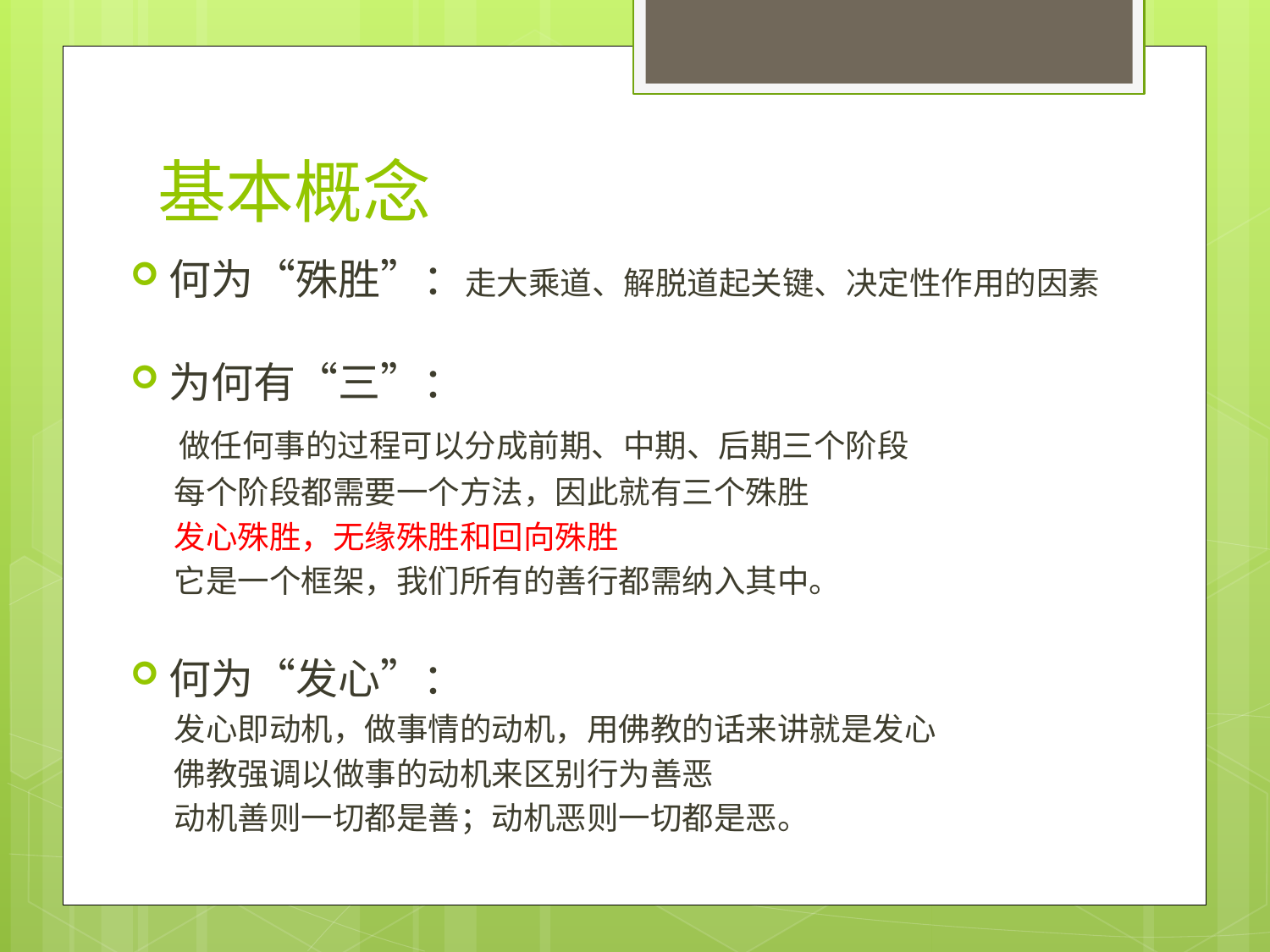

# 基本概念
何为“殊胜”：走大乘道、解脱道起关键、决定性作用的因素

为何有“三”：
    做任何事的过程可以分成前期、中期、后期三个阶段
     每个阶段都需要一个方法，因此就有三个殊胜
     发心殊胜，无缘殊胜和回向殊胜
     它是一个框架，我们所有的善行都需纳入其中。

何为“发心”：
     发心即动机，做事情的动机，用佛教的话来讲就是发心
     佛教强调以做事的动机来区别行为善恶
     动机善则一切都是善；动机恶则一切都是恶。